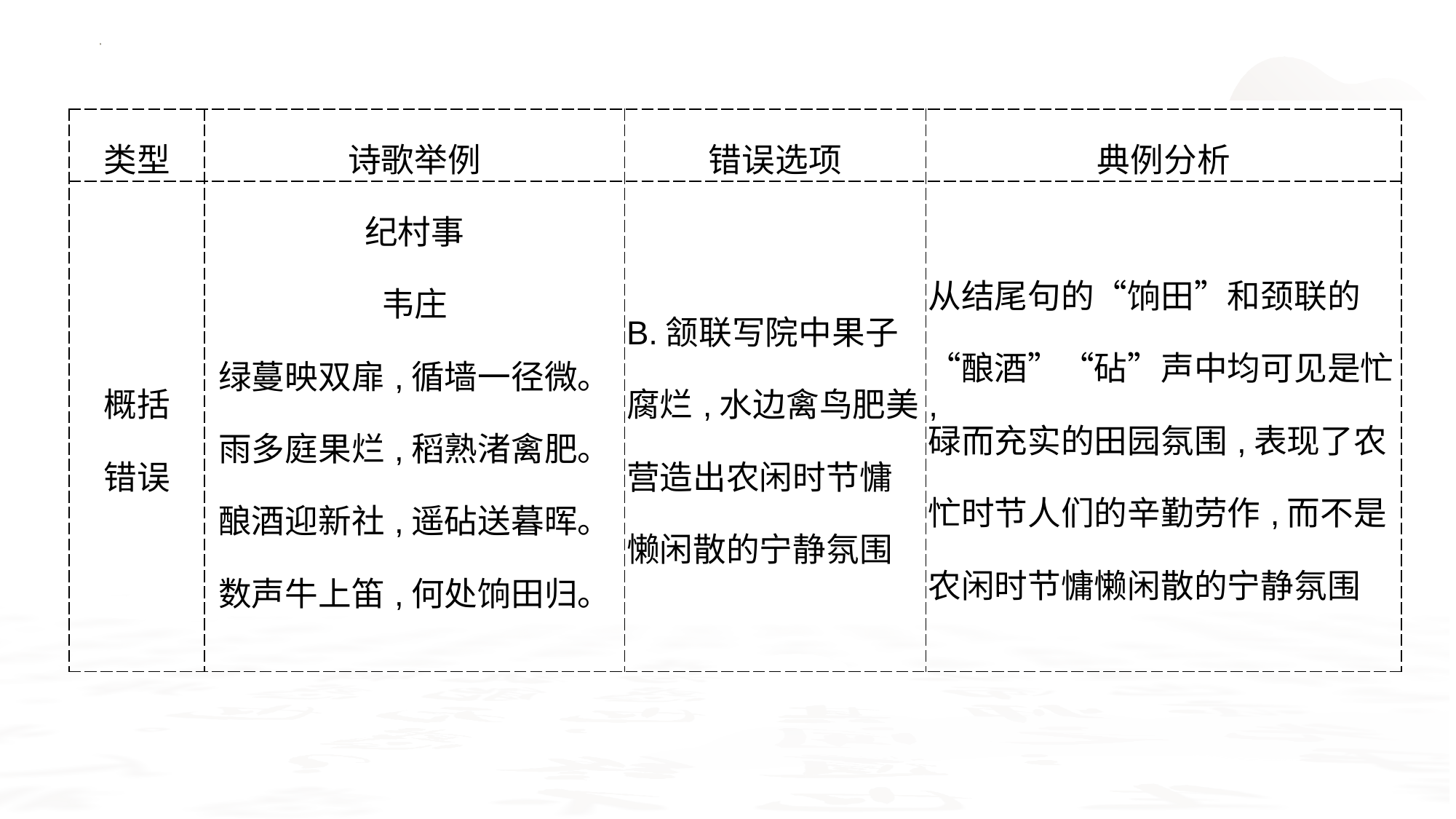

| 类型 | 诗歌举例 | 错误选项 | 典例分析 |
| --- | --- | --- | --- |
| 概括 错误 | 纪村事 韦庄 绿蔓映双扉,循墙一径微。 雨多庭果烂,稻熟渚禽肥。 酿酒迎新社,遥砧送暮晖。 数声牛上笛,何处饷田归。 | B.颔联写院中果子腐烂,水边禽鸟肥美,营造出农闲时节慵懒闲散的宁静氛围 | 从结尾句的“饷田”和颈联的“酿酒”“砧”声中均可见是忙碌而充实的田园氛围,表现了农忙时节人们的辛勤劳作,而不是农闲时节慵懒闲散的宁静氛围 |